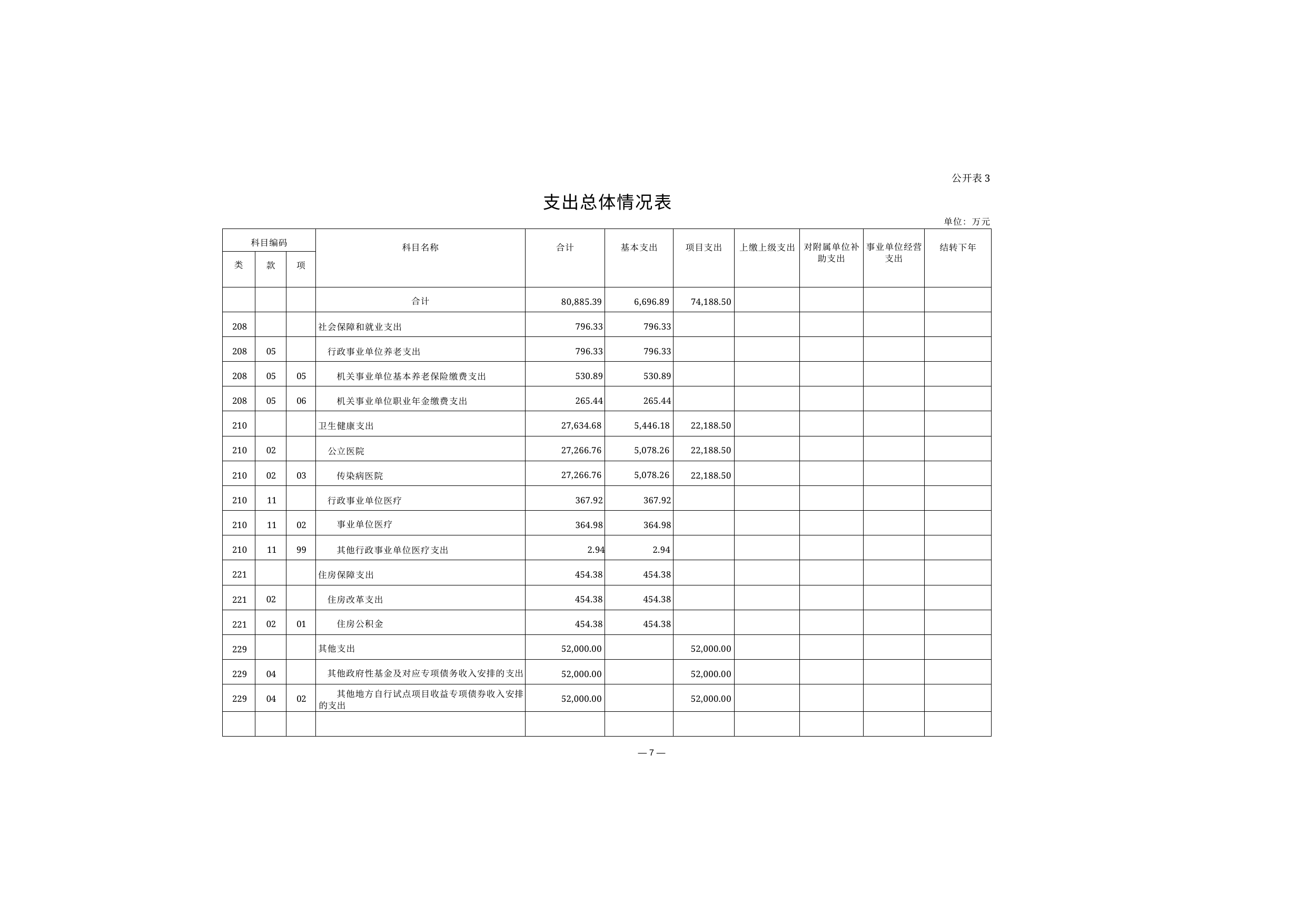

公开表3
支出总体情况表

单位：万元
| 科目编码 |  |  | 科目名称 | 合计 | 基本支出 | 项目支出 | 上缴上级支出 | 对附属单位补 助支出 | 事业单位经营 支出 | 结转下年 |
| --- | --- | --- | --- | --- | --- | --- | --- | --- | --- | --- |
| 类 | 款 | 项 |  |  |  |  |  |  |  |  |
|  |  |  | 合计 | 80,885.39 | 6,696.89 | 74,188.50 |  |  |  |  |
| 208 |  |  | 社会保障和就业支出 | 796.33 | 796.33 |  |  |  |  |  |
| 208 | 05 |  | 行政事业单位养老支出 | 796.33 | 796.33 |  |  |  |  |  |
| 208 | 05 | 05 | 机关事业单位基本养老保险缴费支出 | 530.89 | 530.89 |  |  |  |  |  |
| 208 | 05 | 06 | 机关事业单位职业年金缴费支出 | 265.44 | 265.44 |  |  |  |  |  |
| 210 |  |  | 卫生健康支出 | 27,634.68 | 5,446.18 | 22,188.50 |  |  |  |  |
| 210 | 02 |  | 公立医院 | 27,266.76 | 5,078.26 | 22,188.50 |  |  |  |  |
| 210 | 02 | 03 | 传染病医院 | 27,266.76 | 5,078.26 | 22,188.50 |  |  |  |  |
| 210 | 11 |  | 行政事业单位医疗 | 367.92 | 367.92 |  |  |  |  |  |
| 210 | 11 | 02 | 事业单位医疗 | 364.98 | 364.98 |  |  |  |  |  |
| 210 | 11 | 99 | 其他行政事业单位医疗支出 | 2.94 | 2.94 |  |  |  |  |  |
| 221 |  |  | 住房保障支出 | 454.38 | 454.38 |  |  |  |  |  |
| 221 | 02 |  | 住房改革支出 | 454.38 | 454.38 |  |  |  |  |  |
| 221 | 02 | 01 | 住房公积金 | 454.38 | 454.38 |  |  |  |  |  |
| 229 |  |  | 其他支出 | 52,000.00 |  | 52,000.00 |  |  |  |  |
| 229 | 04 |  | 其他政府性基金及对应专项债务收入安排的支出 | 52,000.00 |  | 52,000.00 |  |  |  |  |
| 229 | 04 | 02 | 其他地方自行试点项目收益专项债券收入安排 的支出 | 52,000.00 |  | 52,000.00 |  |  |  |  |
|  |  |  |  |  |  |  |  |  |  |  |

— 7 —